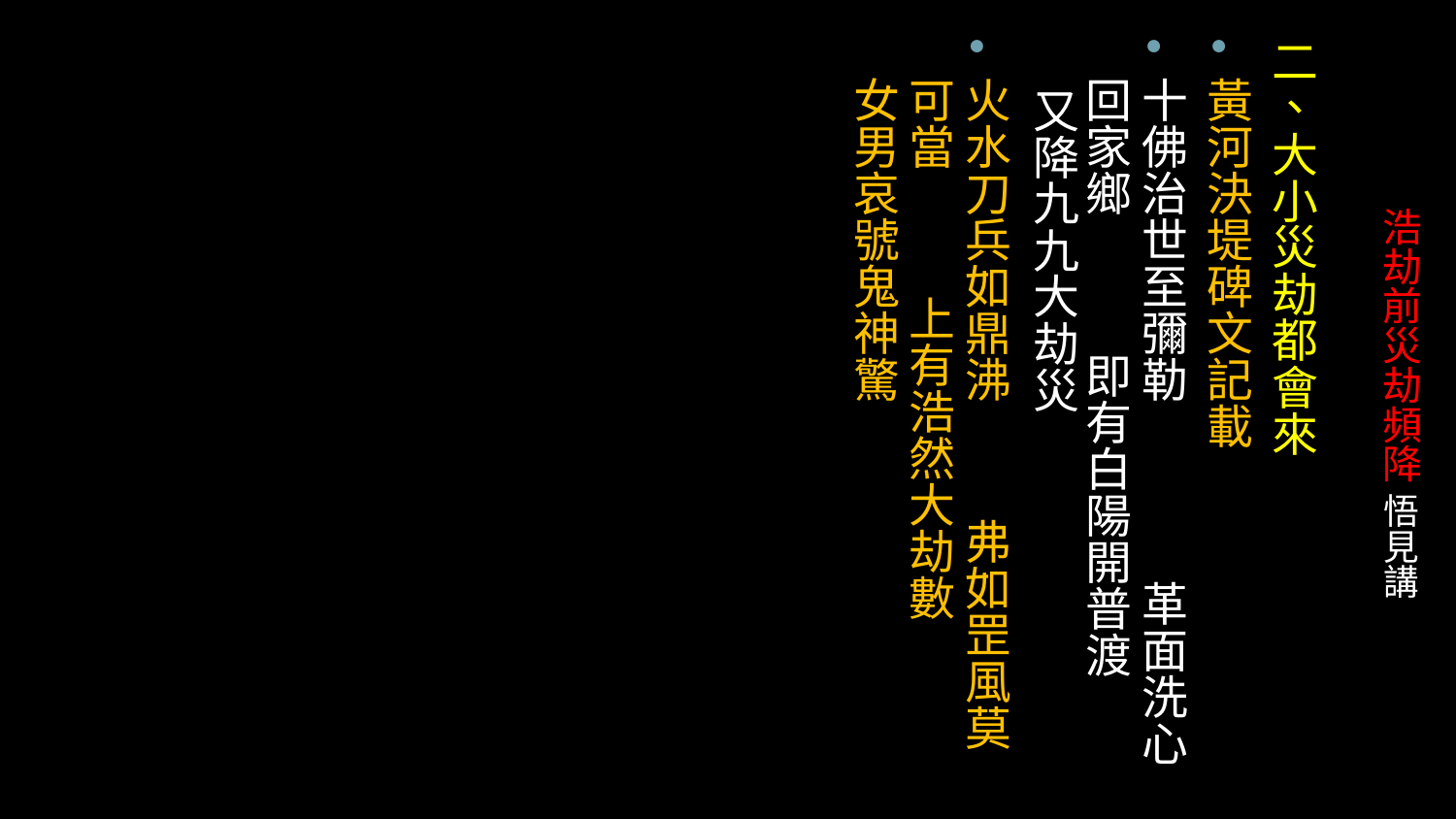

二、大小災劫都會來
黃河決堤碑文記載
十佛治世至彌勒                 革面洗心回家鄉             即有白陽開普渡            又降九九大劫災
火水刀兵如鼎沸           弗如罡風莫可當            上有浩然大劫數              女男哀號鬼神驚

# 浩劫前災劫頻降 悟見講